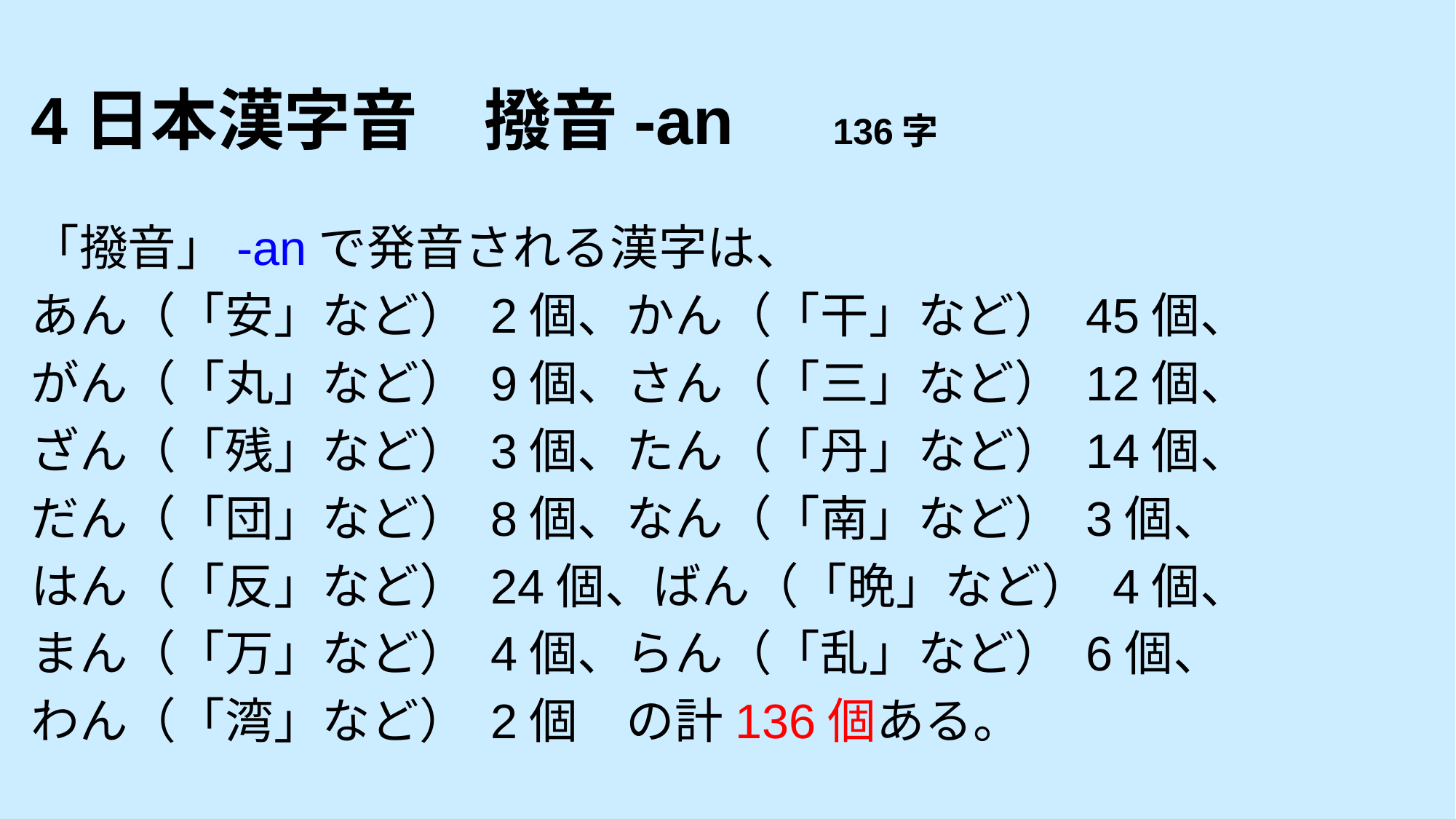

# 4日本漢字音　撥音-an　136字
「撥音」-anで発音される漢字は、
あん（「安」など） 2個、かん（「干」など） 45個、
がん（「丸」など） 9個、さん（「三」など） 12個、
ざん（「残」など） 3個、たん（「丹」など） 14個、
だん（「団」など） 8個、なん（「南」など） 3個、
はん（「反」など） 24個、ばん（「晩」など） 4個、
まん（「万」など） 4個、らん（「乱」など） 6個、
わん（「湾」など） 2個　の計136個ある。